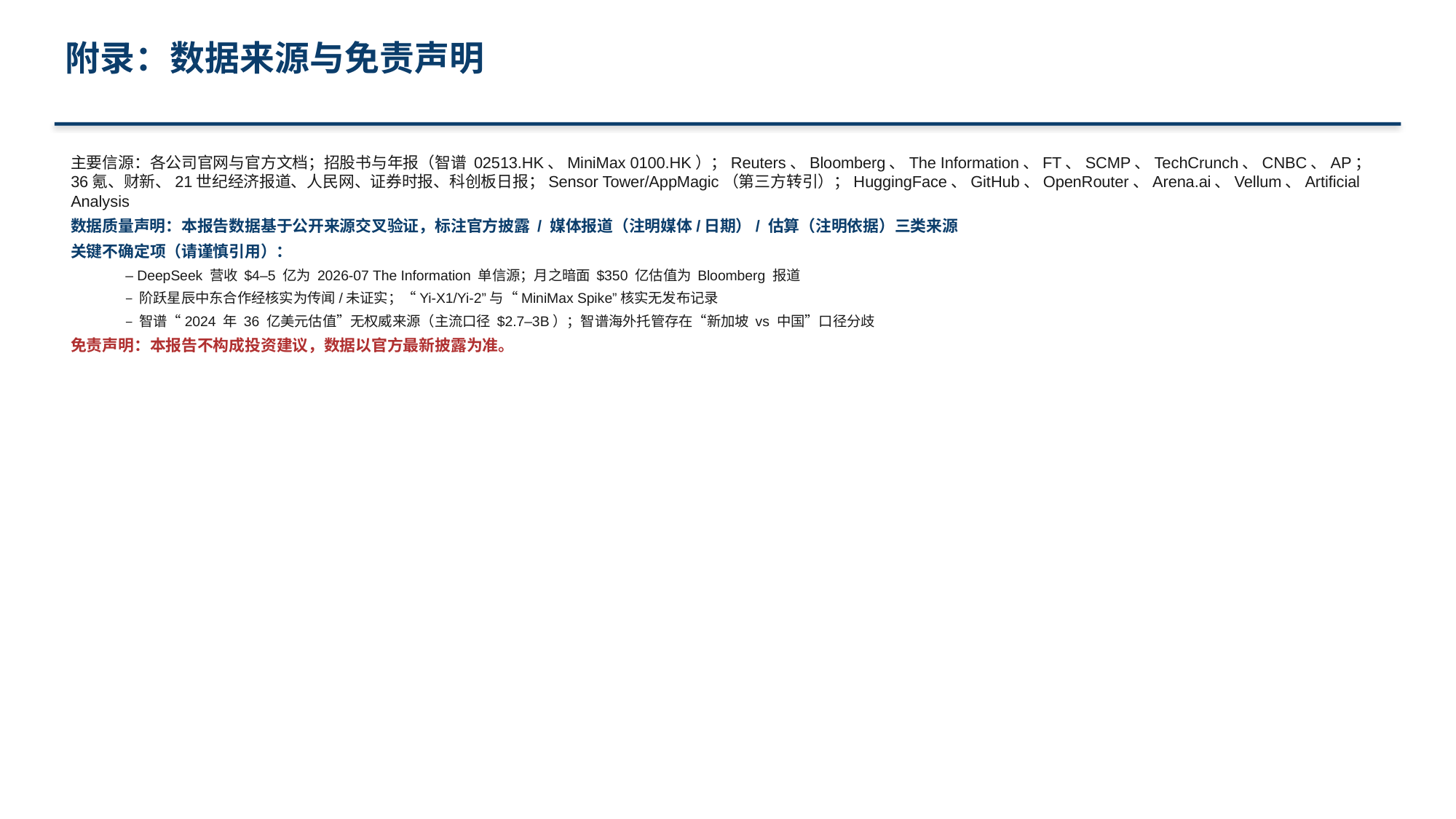

附录：数据来源与免责声明

主要信源：各公司官网与官方文档；招股书与年报（智谱 02513.HK、MiniMax 0100.HK）；Reuters、Bloomberg、The Information、FT、SCMP、TechCrunch、CNBC、AP；36氪、财新、21世纪经济报道、人民网、证券时报、科创板日报；Sensor Tower/AppMagic（第三方转引）；HuggingFace、GitHub、OpenRouter、Arena.ai、Vellum、Artificial Analysis
数据质量声明：本报告数据基于公开来源交叉验证，标注官方披露 / 媒体报道（注明媒体/日期）/ 估算（注明依据）三类来源
关键不确定项（请谨慎引用）：
– DeepSeek 营收 $4–5 亿为 2026-07 The Information 单信源；月之暗面 $350 亿估值为 Bloomberg 报道
– 阶跃星辰中东合作经核实为传闻/未证实；“Yi-X1/Yi-2”与“MiniMax Spike”核实无发布记录
– 智谱“2024 年 36 亿美元估值”无权威来源（主流口径 $2.7–3B）；智谱海外托管存在“新加坡 vs 中国”口径分歧
免责声明：本报告不构成投资建议，数据以官方最新披露为准。